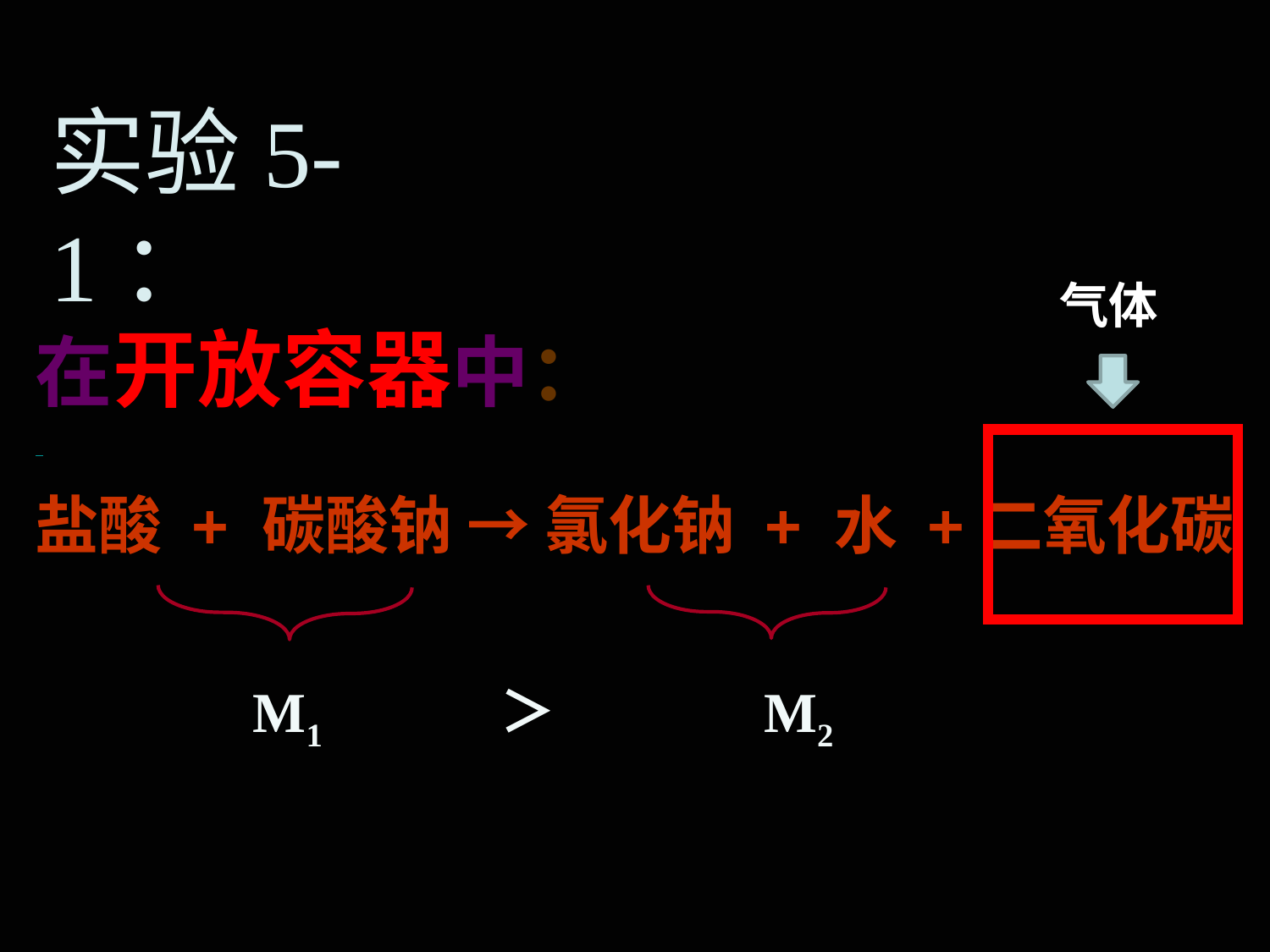

实验5-1：

气体

在开放容器中：

盐酸 + 碳酸钠 → 氯化钠 + 水 +二氧化碳

      M1            ＞               M2